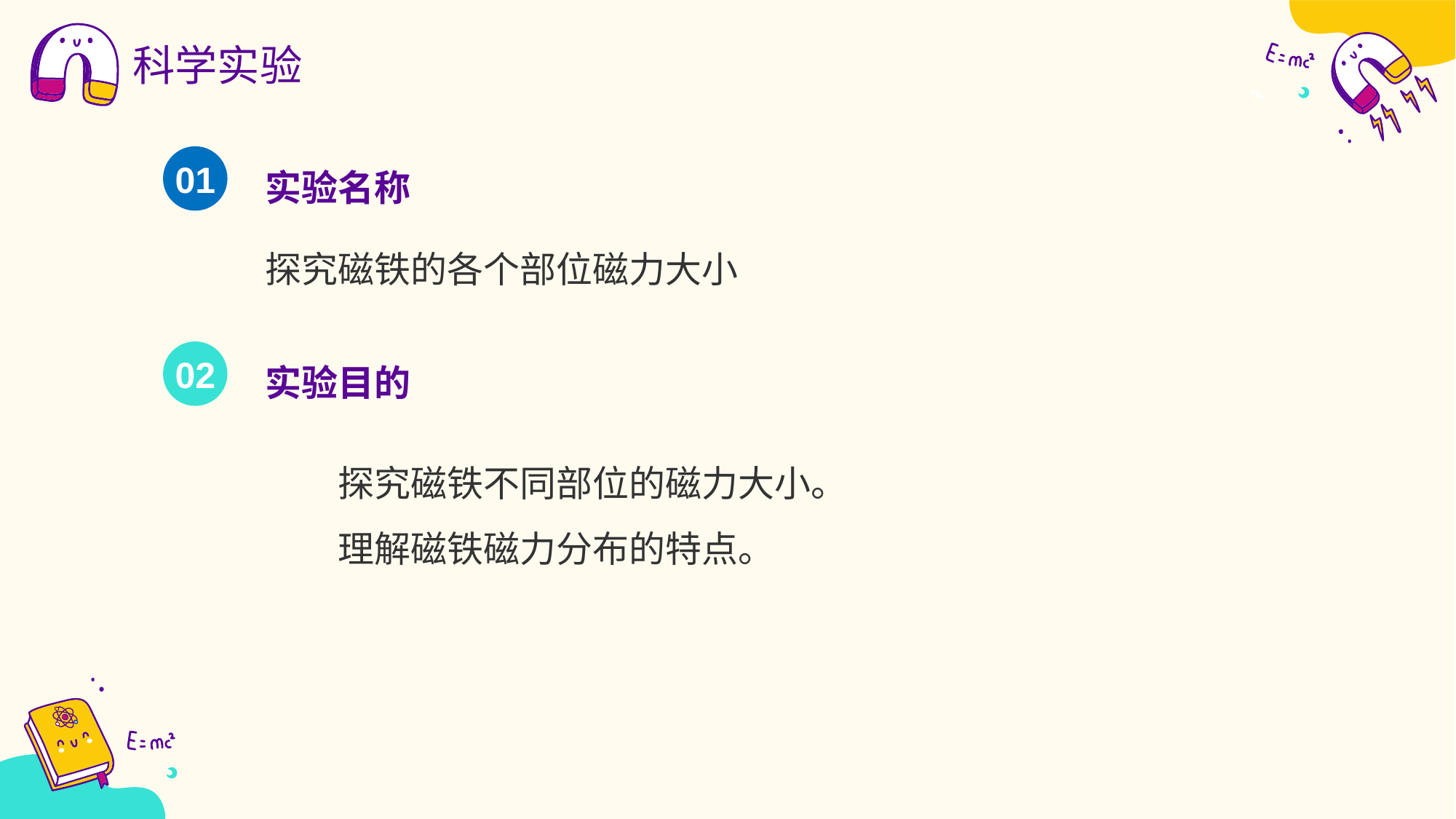

科学实验
实验名称
01
探究磁铁的各个部位磁力大小
实验目的
02
探究磁铁不同部位的磁力大小。
理解磁铁磁力分布的特点。